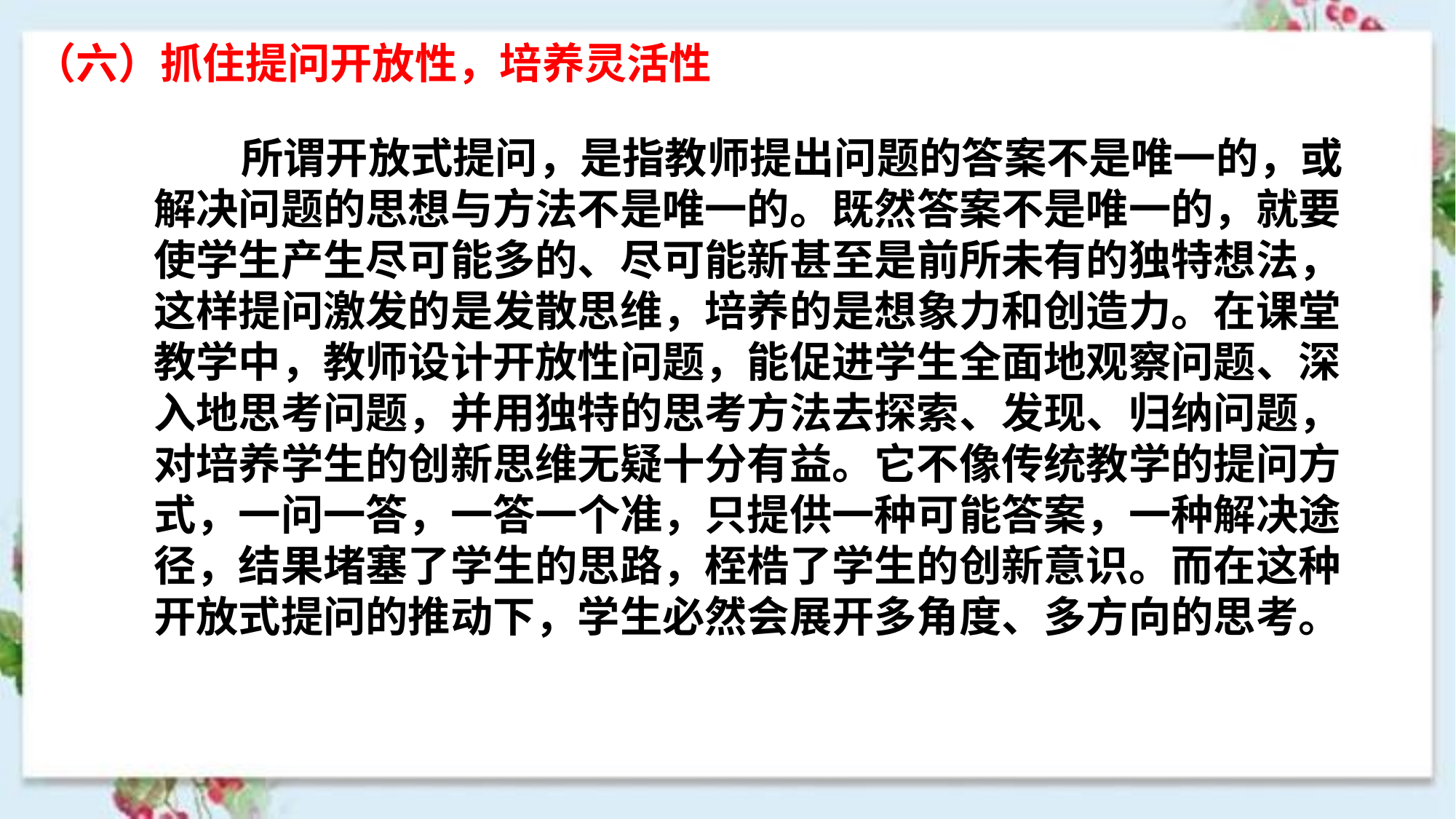

（六）抓住提问开放性，培养灵活性
        所谓开放式提问，是指教师提出问题的答案不是唯一的，或解决问题的思想与方法不是唯一的。既然答案不是唯一的，就要使学生产生尽可能多的、尽可能新甚至是前所未有的独特想法，这样提问激发的是发散思维，培养的是想象力和创造力。在课堂教学中，教师设计开放性问题，能促进学生全面地观察问题、深入地思考问题，并用独特的思考方法去探索、发现、归纳问题，对培养学生的创新思维无疑十分有益。它不像传统教学的提问方式，一问一答，一答一个准，只提供一种可能答案，一种解决途径，结果堵塞了学生的思路，桎梏了学生的创新意识。而在这种开放式提问的推动下，学生必然会展开多角度、多方向的思考。